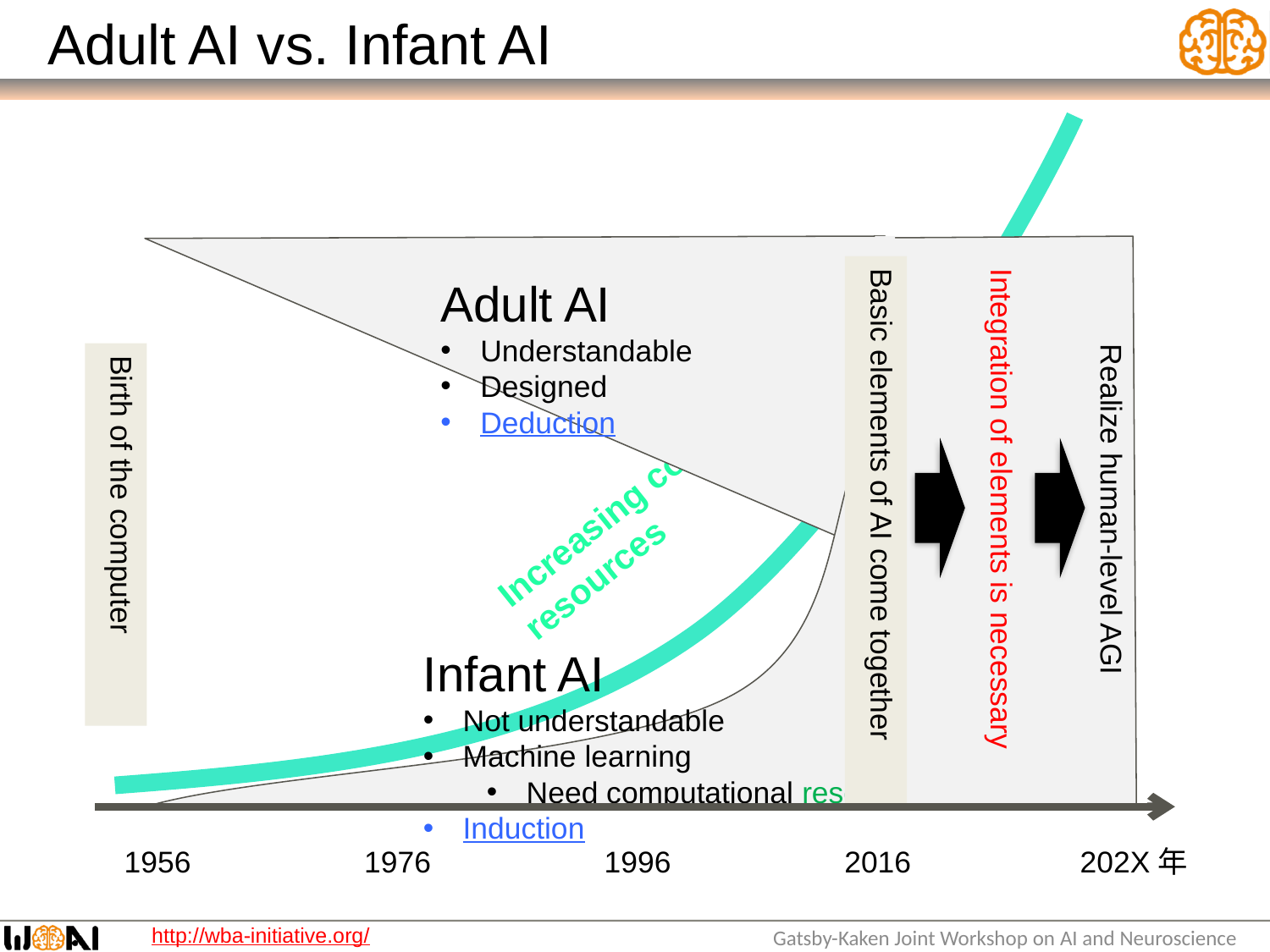

# Adult AI vs. Infant AI

Adult AI
Understandable
Designed
Deduction

Basic elements of AI come together

Infant AI
Not understandable
Machine learning
Need computational resources
Induction
Integration of elements is necessary
Realize human-level AGI

Birth of the computer
Increasing computational resources
1956
1976
1996
2016
202X年
Gatsby-Kaken Joint Workshop on AI and Neuroscience